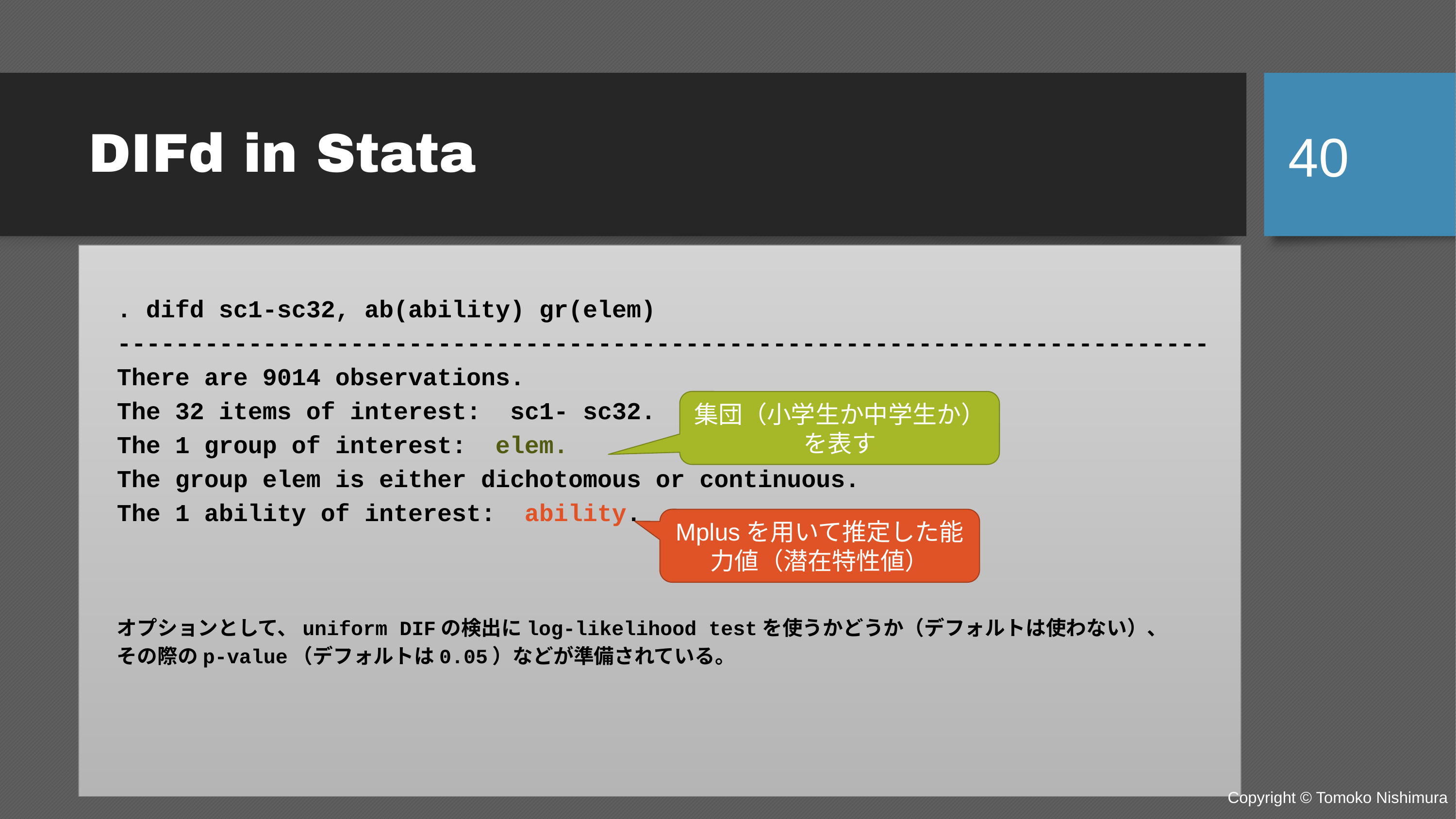

40
# DIFd in Stata

. difd sc1-sc32, ab(ability) gr(elem)
---------------------------------------------------------------------------
There are 9014 observations.
The 32 items of interest:  sc1- sc32.
The 1 group of interest:  elem.
The group elem is either dichotomous or continuous.
The 1 ability of interest:  ability.

オプションとして、uniform DIFの検出にlog-likelihood testを使うかどうか（デフォルトは使わない）、
その際のp-value（デフォルトは0.05）などが準備されている。
集団（小学生か中学生か）を表す
Mplusを用いて推定した能力値（潜在特性値）
Copyright © Tomoko Nishimura